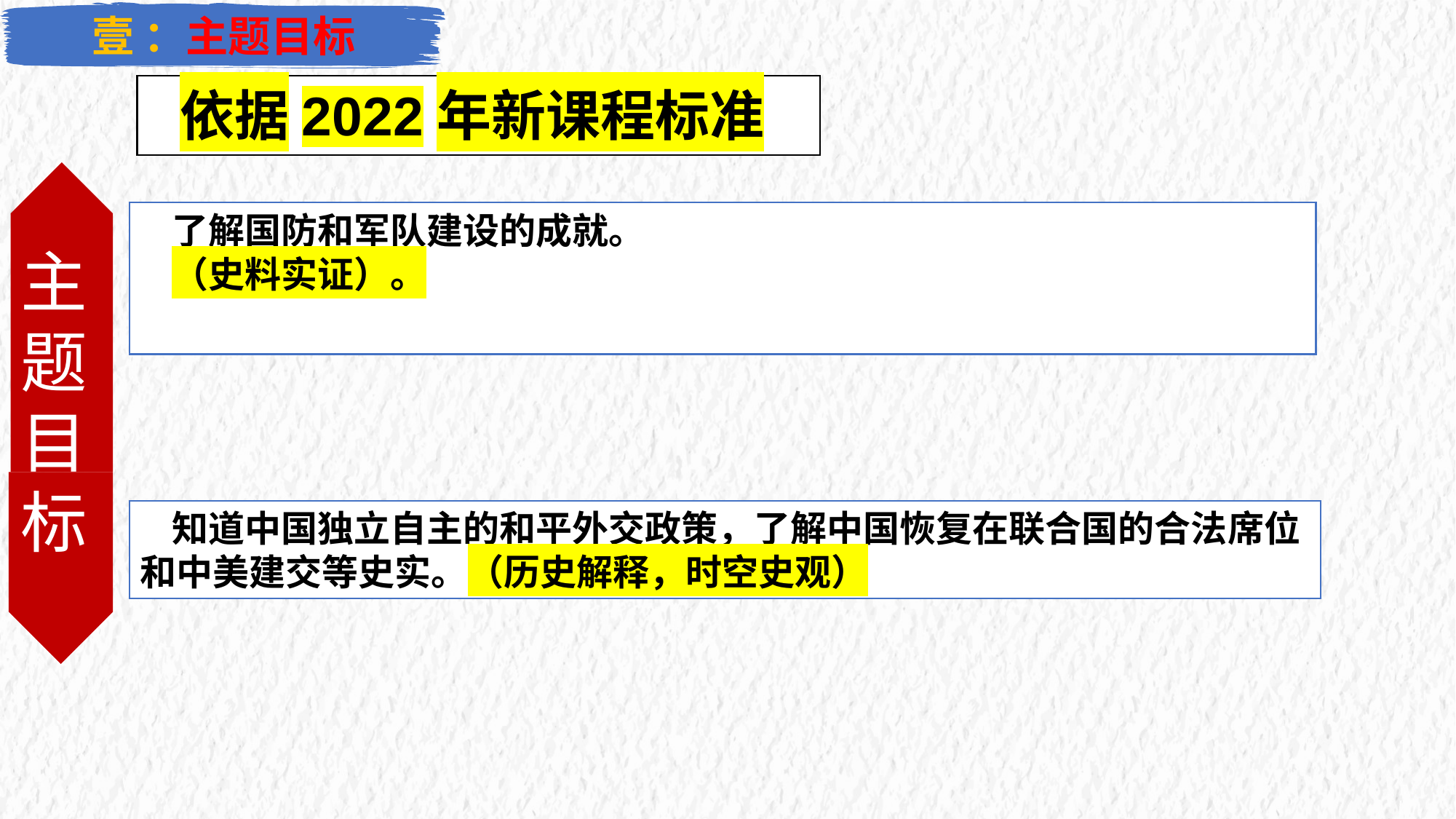

壹 ：主题目标
依据2022年新课程标准

主题目标

了解国防和军队建设的成就。
（史料实证）。
知道中国独立自主的和平外交政策，了解中国恢复在联合国的合法席位和中美建交等史实。（历史解释，时空史观）